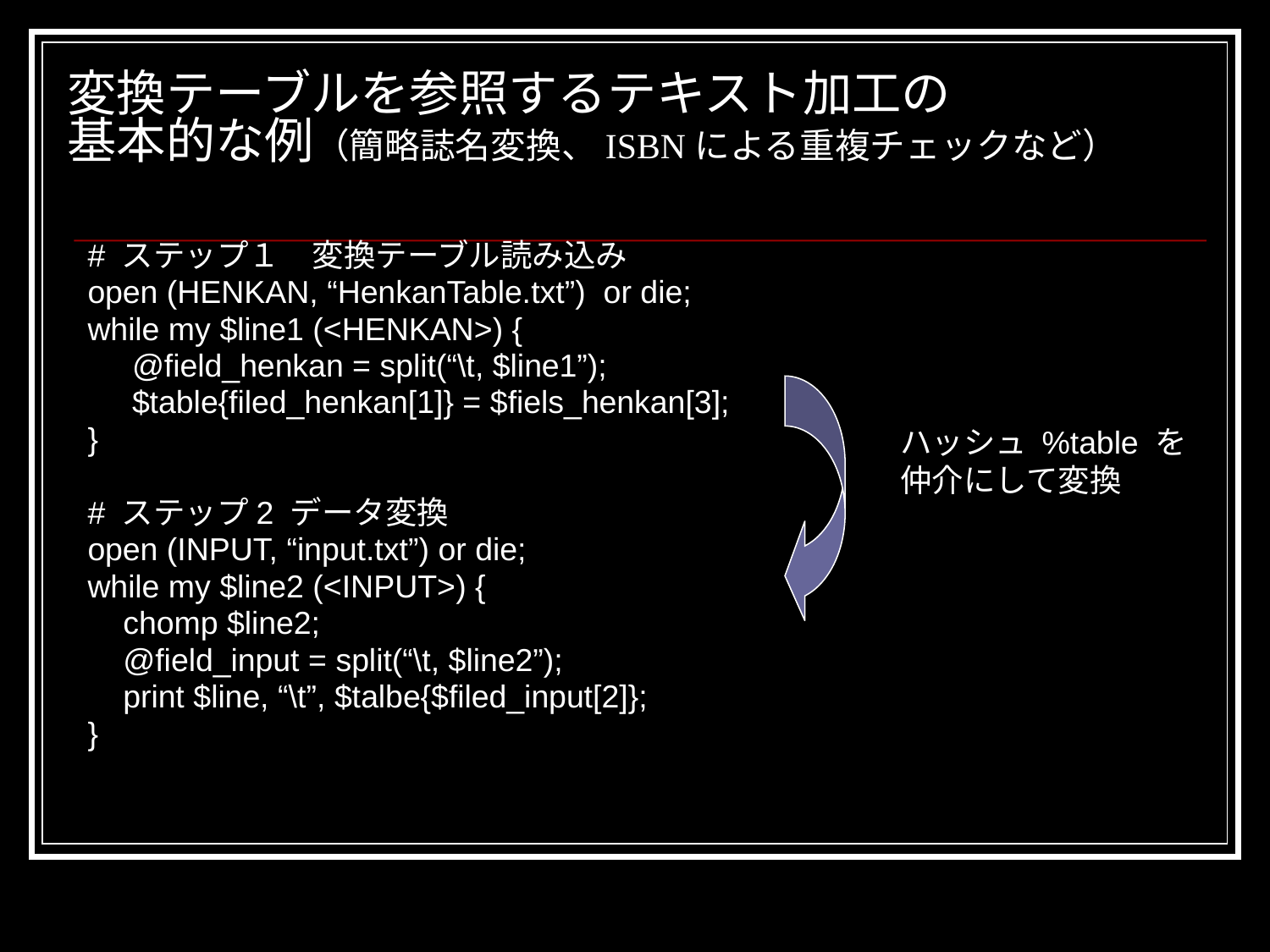

# 変換テーブルを参照するテキスト加工の 基本的な例（簡略誌名変換、ISBNによる重複チェックなど）
# ステップ１　変換テーブル読み込み
open (HENKAN, “HenkanTable.txt”)  or die;
while my $line1 (<HENKAN>) {
     @field_henkan = split(“\t, $line1”);
     $table{filed_henkan[1]} = $fiels_henkan[3];
}

# ステップ2 データ変換
open (INPUT, “input.txt”) or die;
while my $line2 (<INPUT>) {
    chomp $line2;
    @field_input = split(“\t, $line2”);
    print $line, “\t”, $talbe{$filed_input[2]};
}

ハッシュ %table を
仲介にして変換